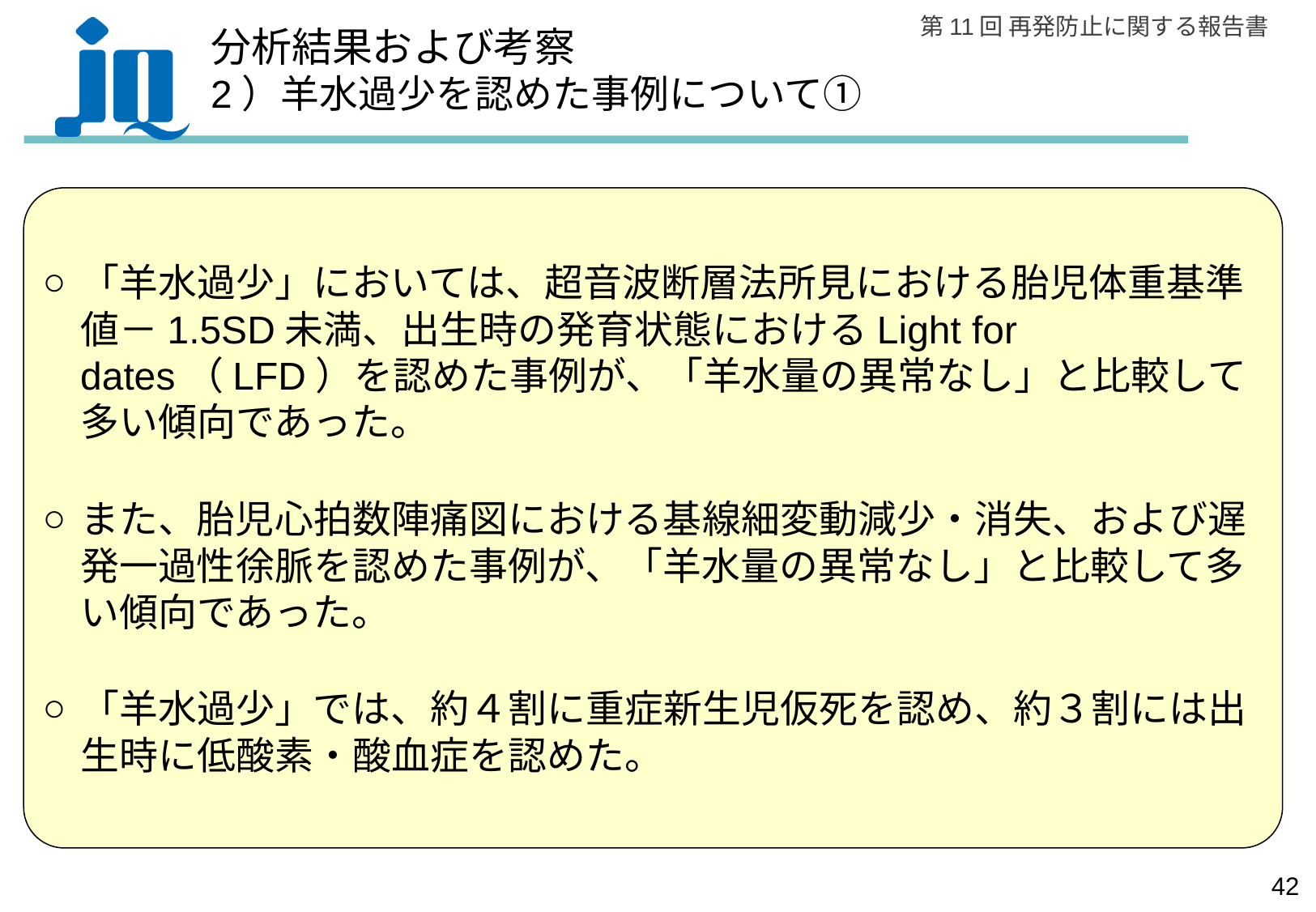

分析結果および考察
2）羊水過少を認めた事例について①
「羊水過少」においては、超音波断層法所見における胎児体重基準値－1.5SD未満、出生時の発育状態におけるLight for dates（LFD）を認めた事例が、「羊水量の異常なし」と比較して多い傾向であった。

また、胎児心拍数陣痛図における基線細変動減少・消失、および遅発一過性徐脈を認めた事例が、「羊水量の異常なし」と比較して多い傾向であった。

「羊水過少」では、約４割に重症新生児仮死を認め、約３割には出生時に低酸素・酸血症を認めた。
42